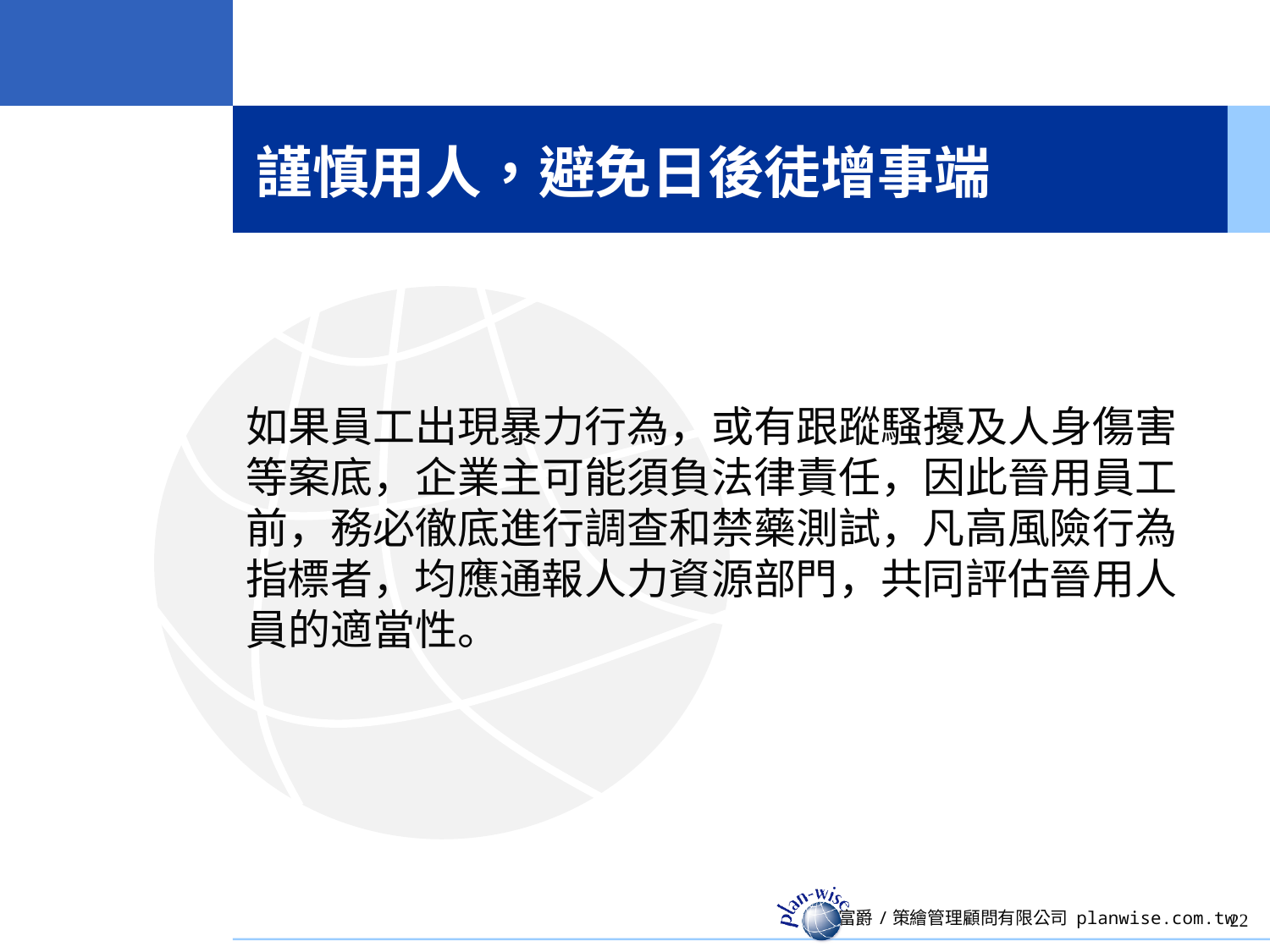

# 謹慎用人，避免日後徒增事端

如果員工出現暴力行為，或有跟蹤騷擾及人身傷害等案底，企業主可能須負法律責任，因此晉用員工前，務必徹底進行調查和禁藥測試，凡高風險行為指標者，均應通報人力資源部門，共同評估晉用人員的適當性。
22